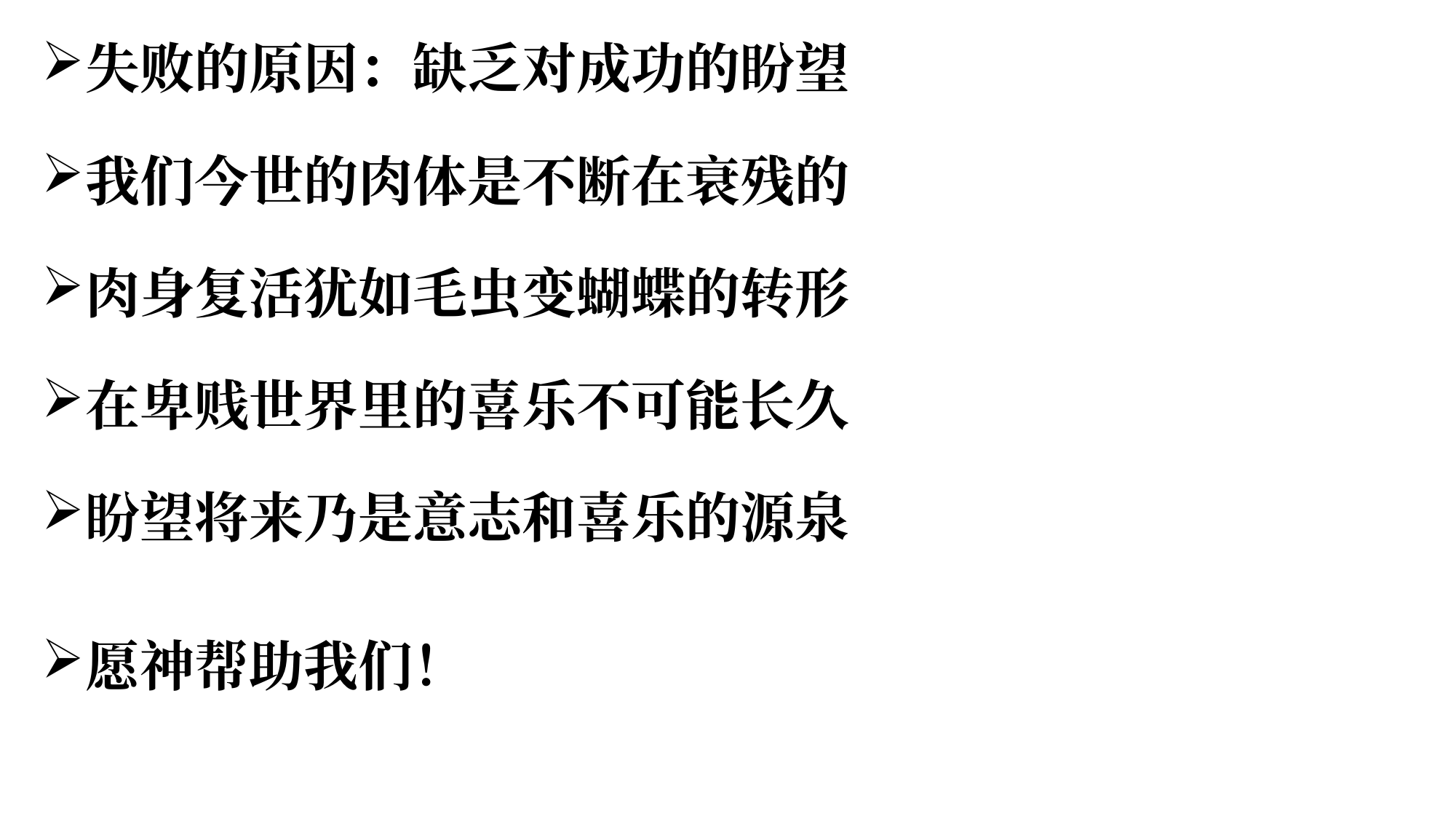

失败的原因：缺乏对成功的盼望

我们今世的肉体是不断在衰残的

肉身复活犹如毛虫变蝴蝶的转形

在卑贱世界里的喜乐不可能长久

盼望将来乃是意志和喜乐的源泉

愿神帮助我们！